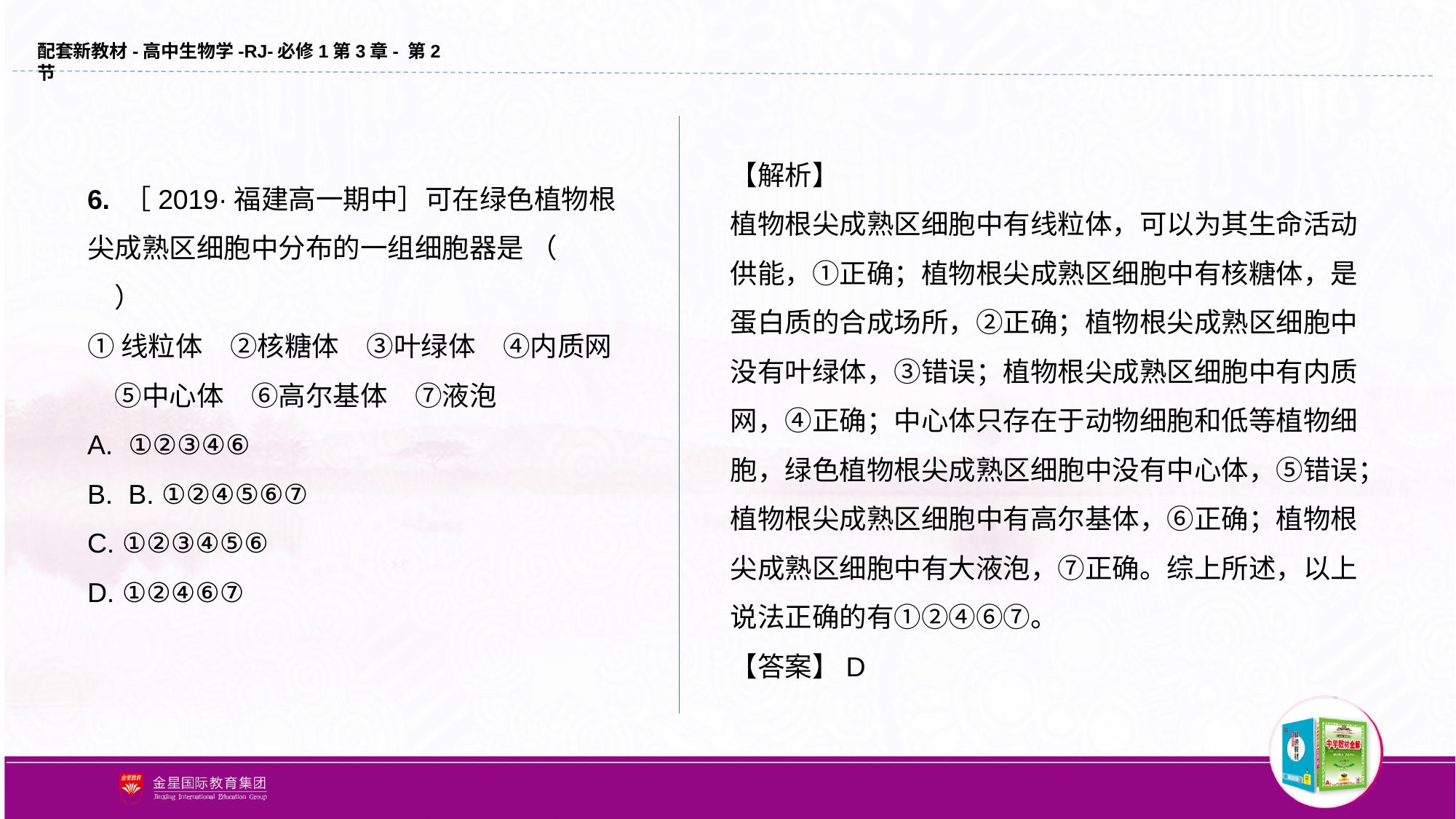

【解析】
植物根尖成熟区细胞中有线粒体，可以为其生命活动供能，①正确；植物根尖成熟区细胞中有核糖体，是蛋白质的合成场所，②正确；植物根尖成熟区细胞中没有叶绿体，③错误；植物根尖成熟区细胞中有内质网，④正确；中心体只存在于动物细胞和低等植物细胞，绿色植物根尖成熟区细胞中没有中心体，⑤错误；植物根尖成熟区细胞中有高尔基体，⑥正确；植物根尖成熟区细胞中有大液泡，⑦正确。综上所述，以上说法正确的有①②④⑥⑦。
【答案】D
6. ［2019·福建高一期中］可在绿色植物根尖成熟区细胞中分布的一组细胞器是 （　　）
①线粒体　②核糖体　③叶绿体　④内质网　⑤中心体　⑥高尔基体　⑦液泡
①②③④⑥
B. ①②④⑤⑥⑦
C. ①②③④⑤⑥
D. ①②④⑥⑦